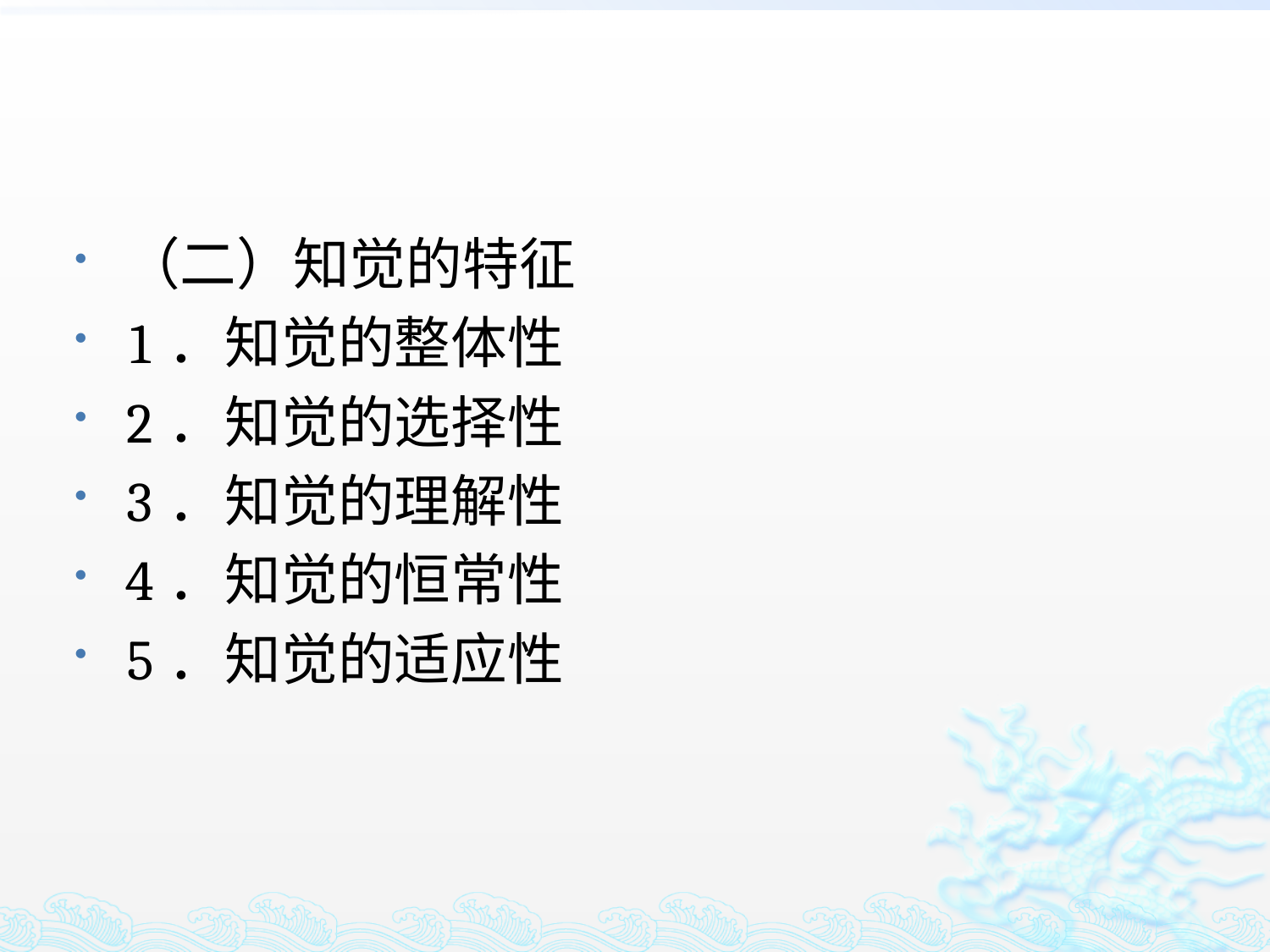

#
（二）知觉的特征
1．知觉的整体性
2．知觉的选择性
3．知觉的理解性
4．知觉的恒常性
5．知觉的适应性